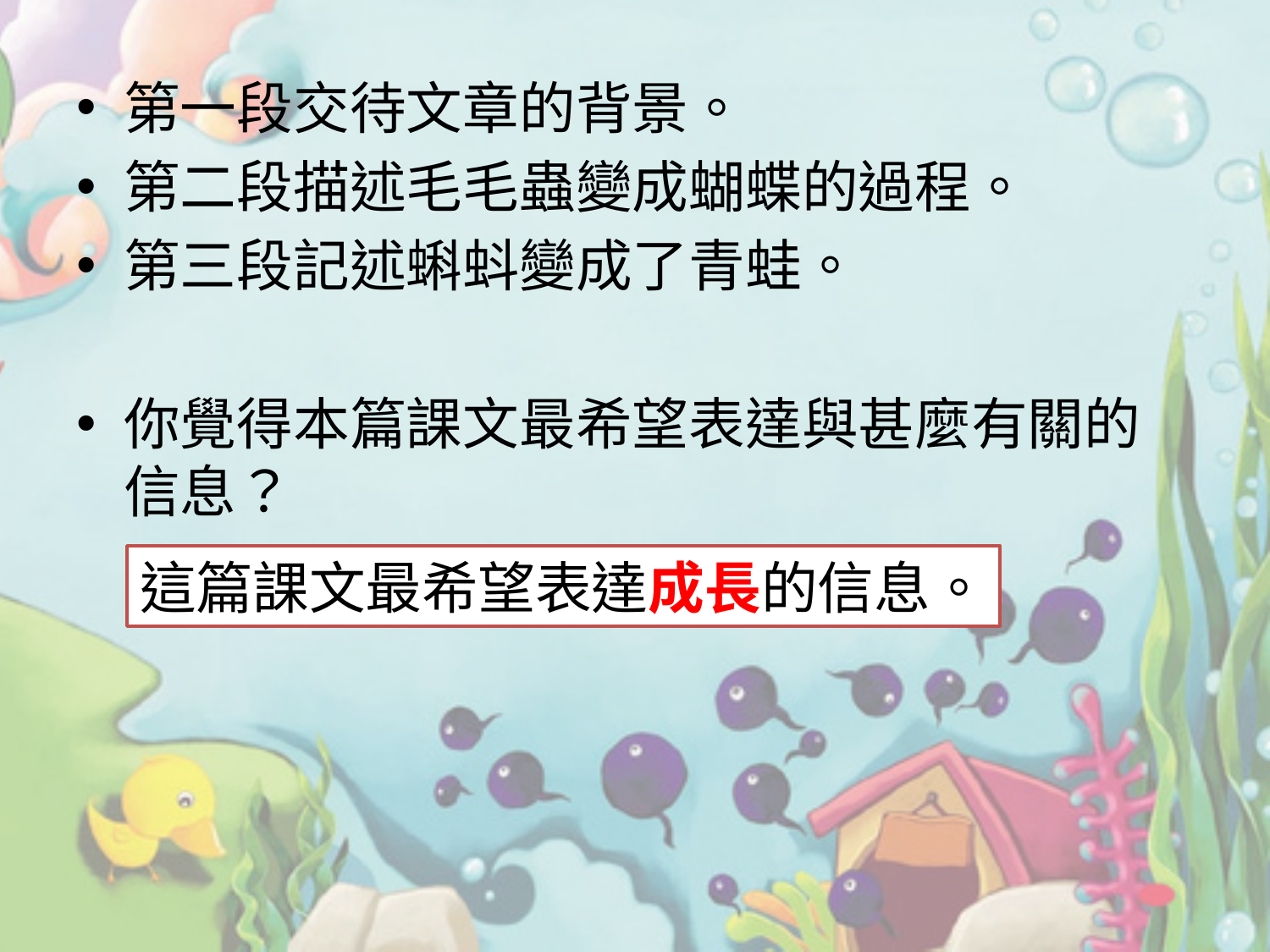

第一段交待文章的背景。
第二段描述毛毛蟲變成蝴蝶的過程。
第三段記述蝌蚪變成了青蛙。

你覺得本篇課文最希望表達與甚麼有關的信息？

這篇課文最希望表達成長的信息。